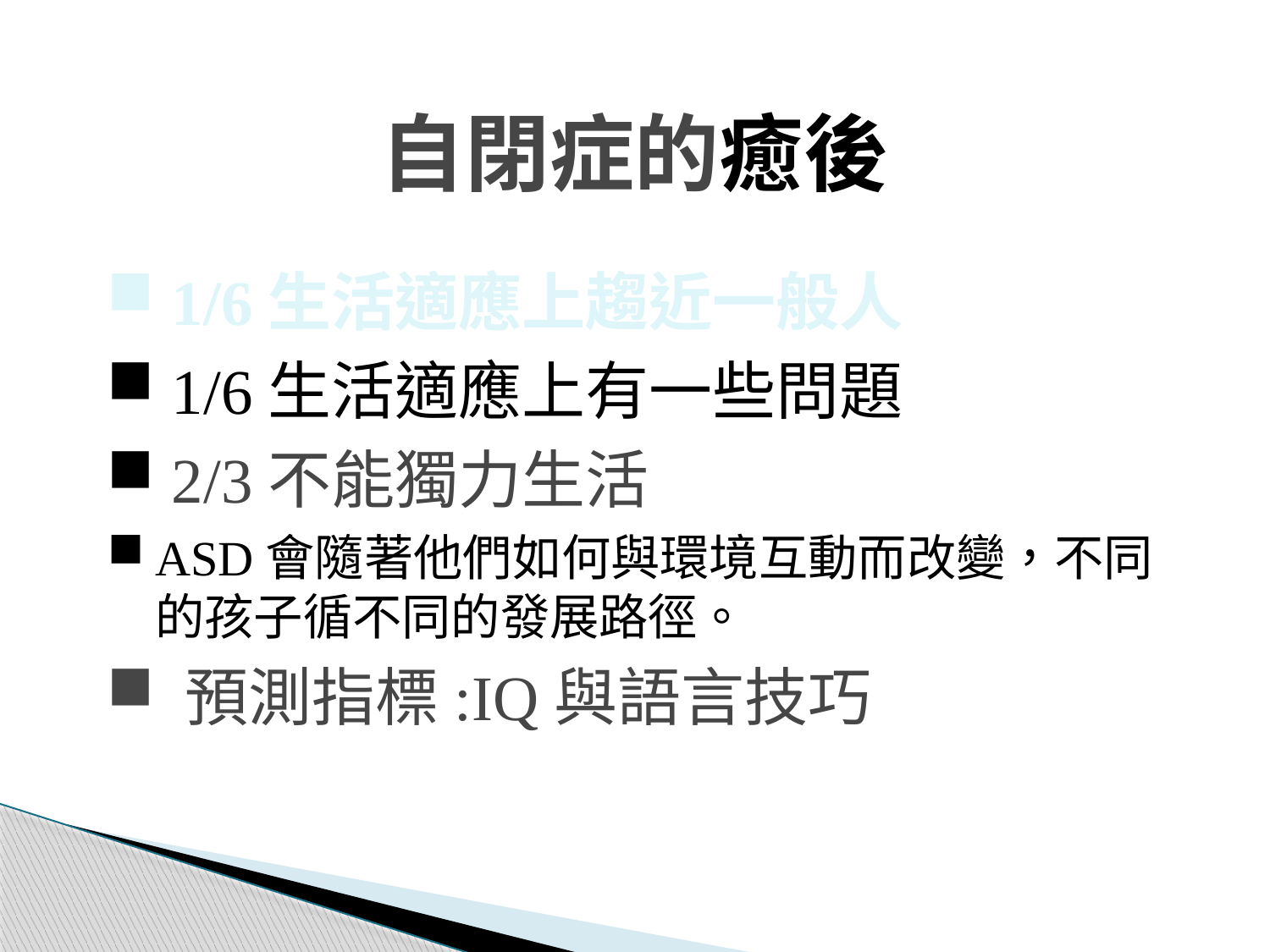

自閉症的癒後
 1/6生活適應上趨近一般人
 1/6生活適應上有一些問題
 2/3不能獨力生活
ASD會隨著他們如何與環境互動而改變，不同的孩子循不同的發展路徑。
 預測指標:IQ與語言技巧